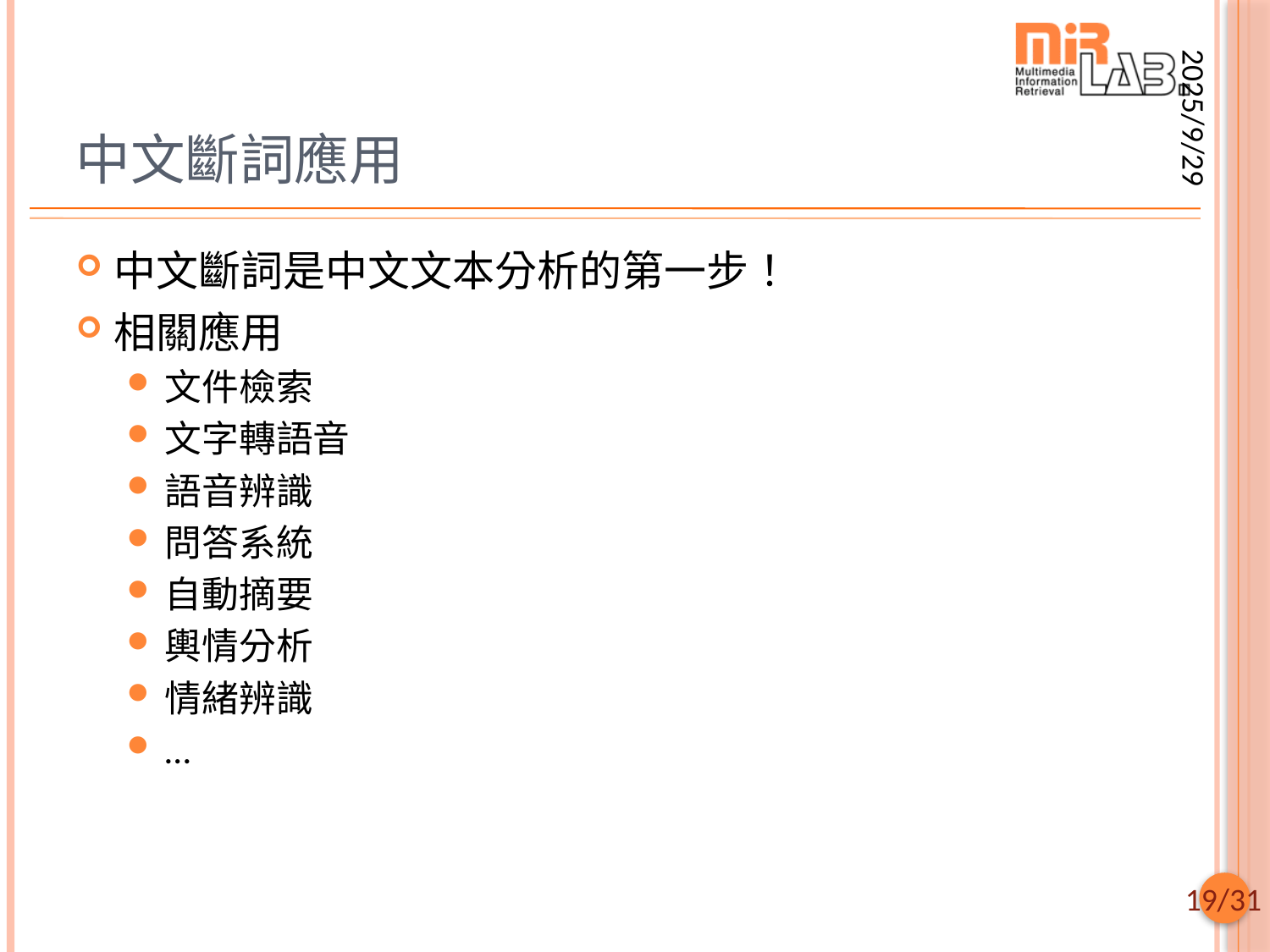

# 中文斷詞應用
2025/9/29
中文斷詞是中文文本分析的第一步！
相關應用
文件檢索
文字轉語音
語音辨識
問答系統
自動摘要
輿情分析
情緒辨識
…